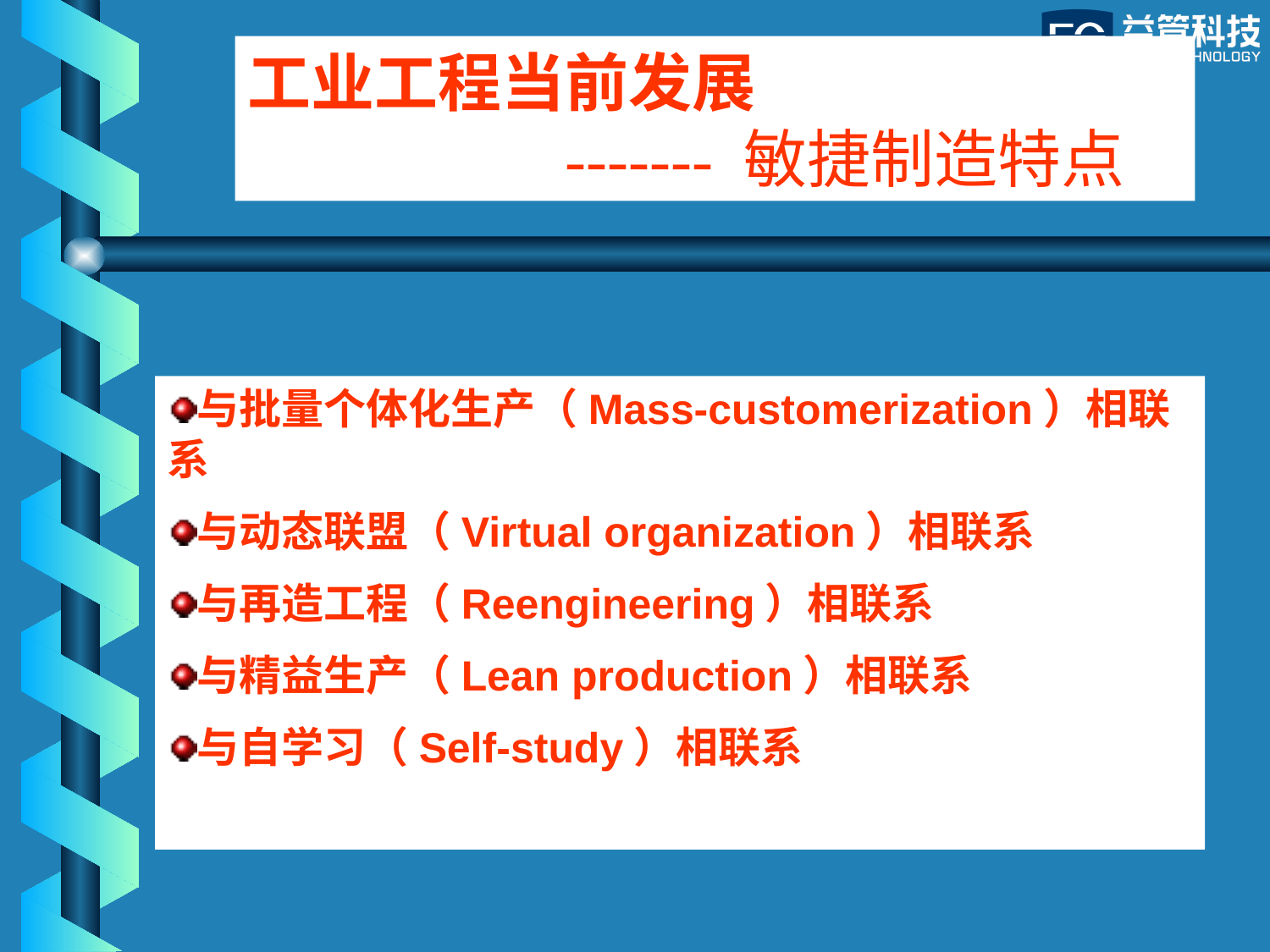

工业工程当前发展
                    ------- 敏捷制造特点

与批量个体化生产（Mass-customerization）相联系
与动态联盟（Virtual organization）相联系
与再造工程（Reengineering）相联系
与精益生产（Lean production）相联系
与自学习（Self-study）相联系